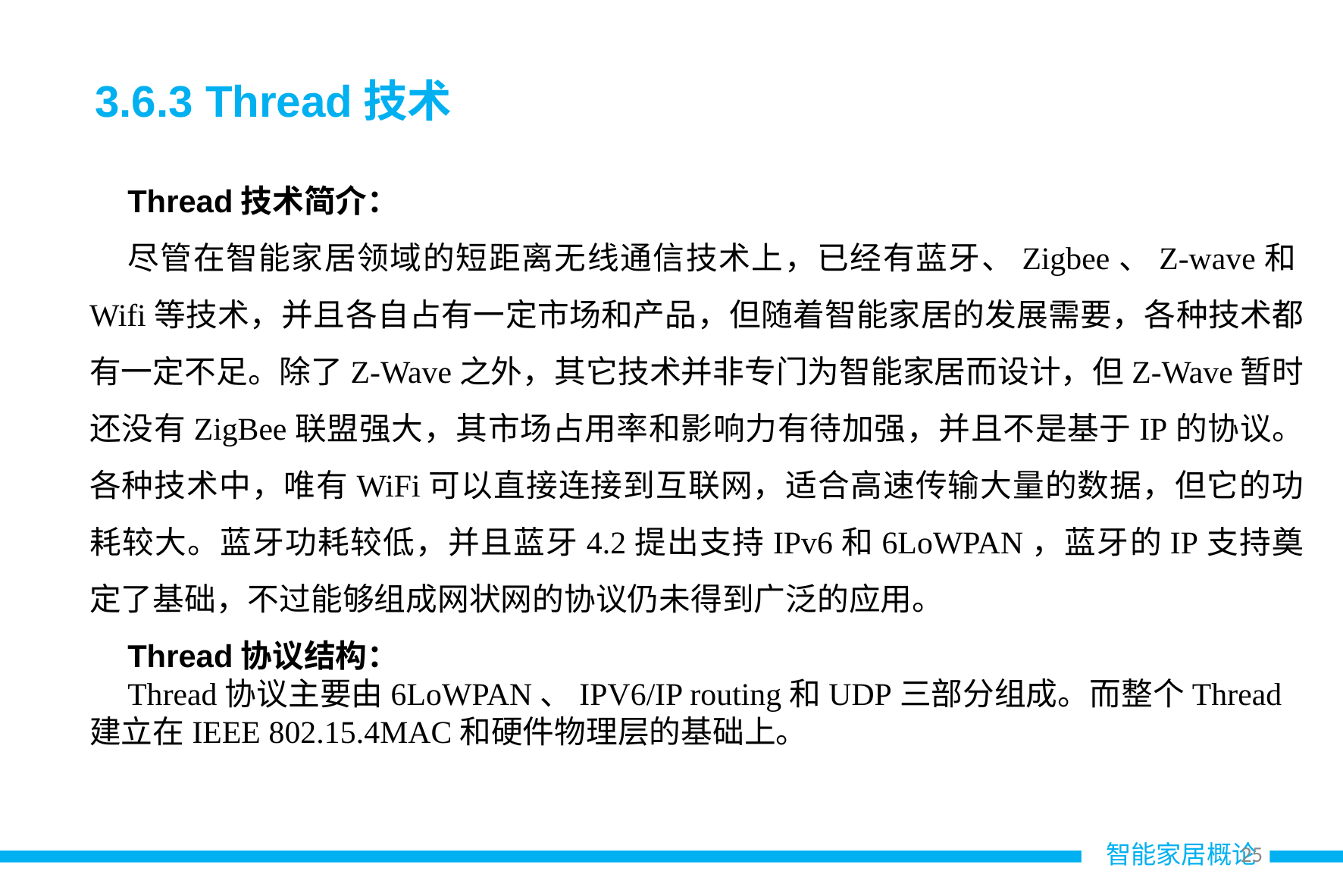

3.6.3 Thread技术
Thread技术简介：
尽管在智能家居领域的短距离无线通信技术上，已经有蓝牙、Zigbee、Z-wave和Wifi等技术，并且各自占有一定市场和产品，但随着智能家居的发展需要，各种技术都有一定不足。除了Z-Wave之外，其它技术并非专门为智能家居而设计，但Z-Wave暂时还没有ZigBee联盟强大，其市场占用率和影响力有待加强，并且不是基于IP的协议。各种技术中，唯有WiFi可以直接连接到互联网，适合高速传输大量的数据，但它的功耗较大。蓝牙功耗较低，并且蓝牙4.2提出支持IPv6和6LoWPAN，蓝牙的IP支持奠定了基础，不过能够组成网状网的协议仍未得到广泛的应用。
Thread协议结构：
Thread协议主要由6LoWPAN、IPV6/IP routing和UDP三部分组成。而整个Thread建立在IEEE 802.15.4MAC和硬件物理层的基础上。
25